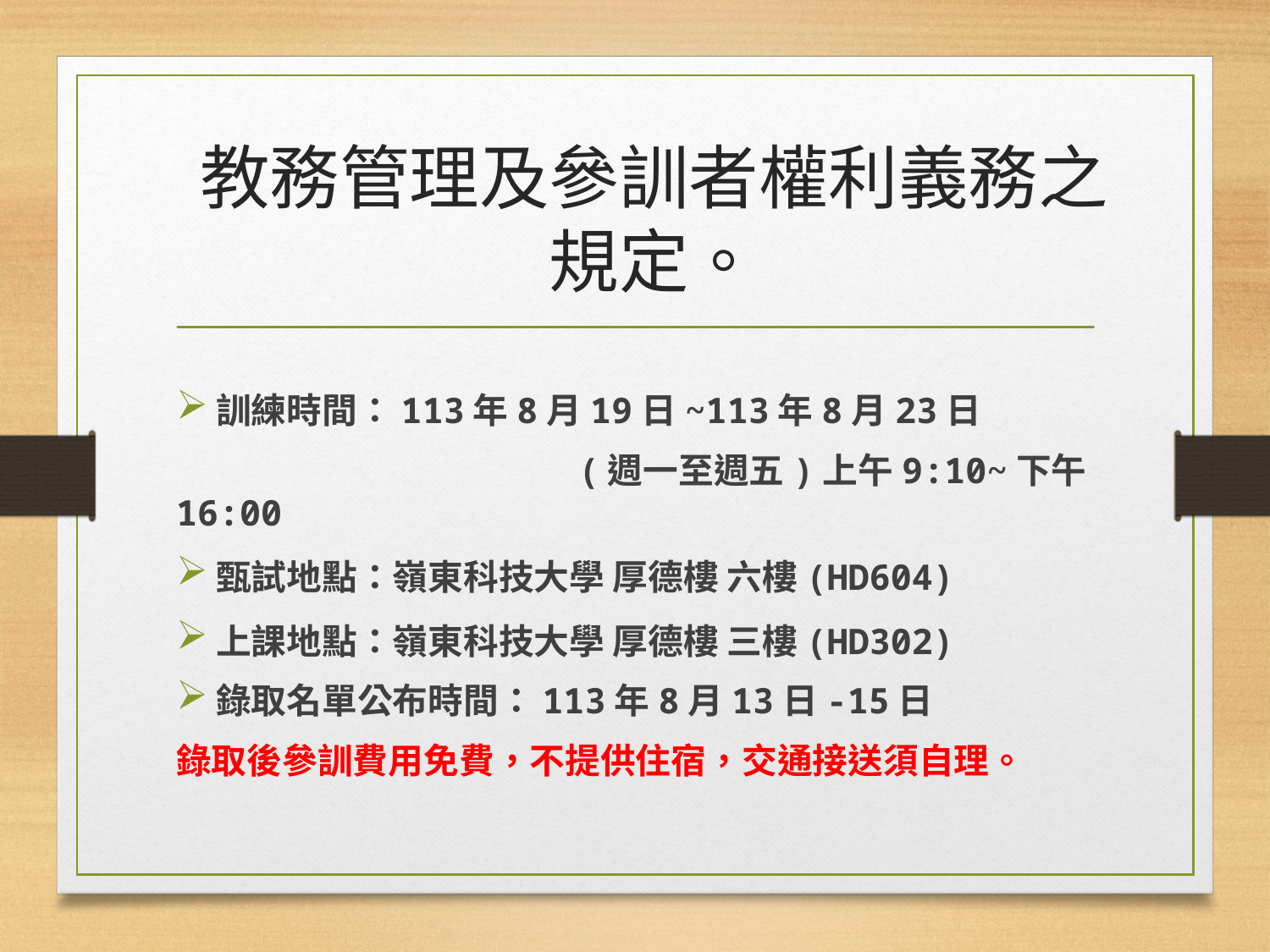

# 教務管理及參訓者權利義務之規定。
訓練時間：113年8月19日~113年8月23日
                   (週一至週五)上午9:10~下午16:00
甄試地點：嶺東科技大學 厚德樓 六樓(HD604)
上課地點：嶺東科技大學 厚德樓 三樓(HD302)
錄取名單公布時間：113年8月13日-15日
錄取後參訓費用免費，不提供住宿，交通接送須自理。